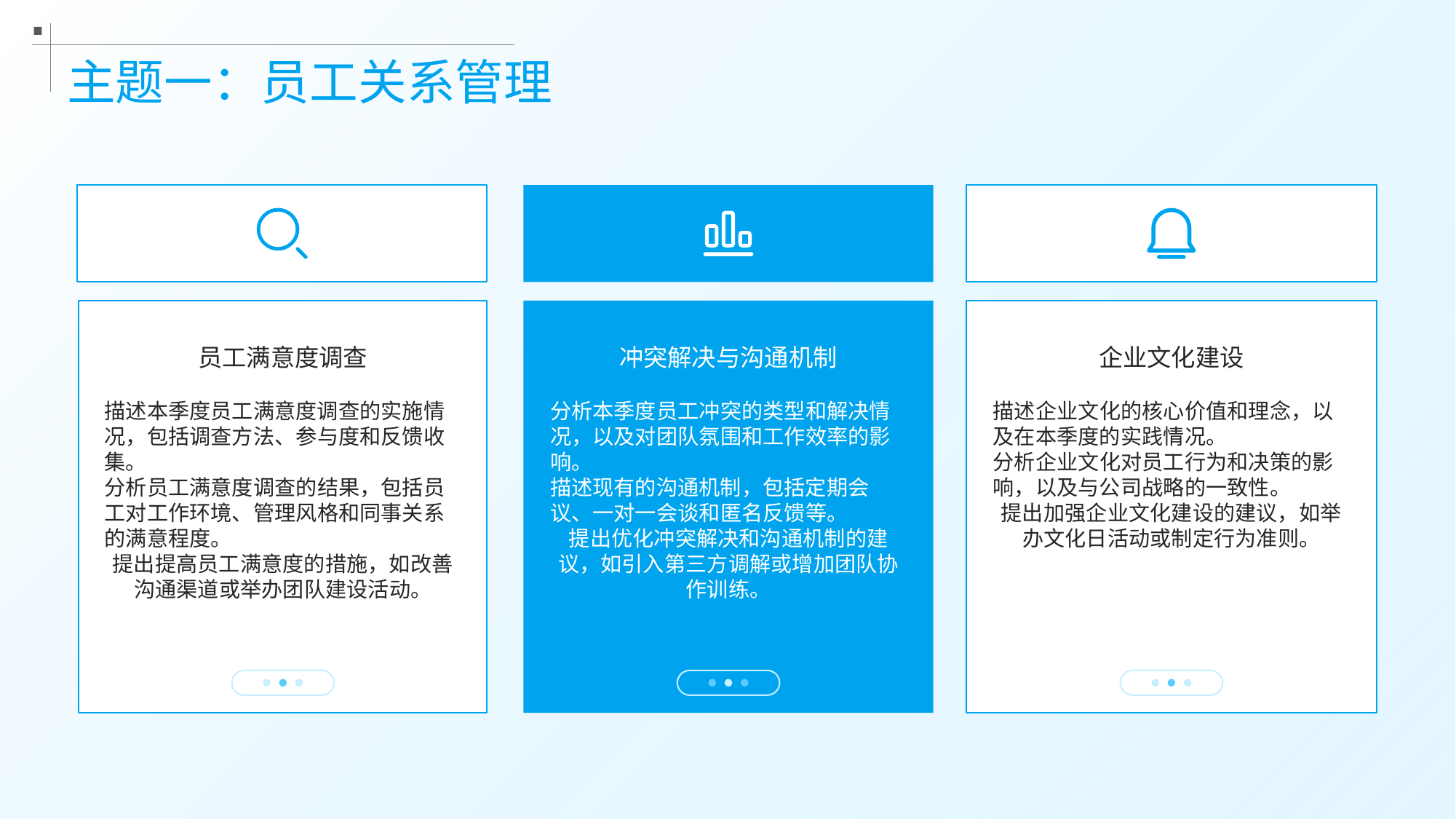

主题一：员工关系管理

员工满意度调查
冲突解决与沟通机制
企业文化建设
描述本季度员工满意度调查的实施情况，包括调查方法、参与度和反馈收集。
分析员工满意度调查的结果，包括员工对工作环境、管理风格和同事关系的满意程度。
提出提高员工满意度的措施，如改善沟通渠道或举办团队建设活动。
分析本季度员工冲突的类型和解决情况，以及对团队氛围和工作效率的影响。
描述现有的沟通机制，包括定期会议、一对一会谈和匿名反馈等。
提出优化冲突解决和沟通机制的建议，如引入第三方调解或增加团队协作训练。
描述企业文化的核心价值和理念，以及在本季度的实践情况。
分析企业文化对员工行为和决策的影响，以及与公司战略的一致性。
提出加强企业文化建设的建议，如举办文化日活动或制定行为准则。